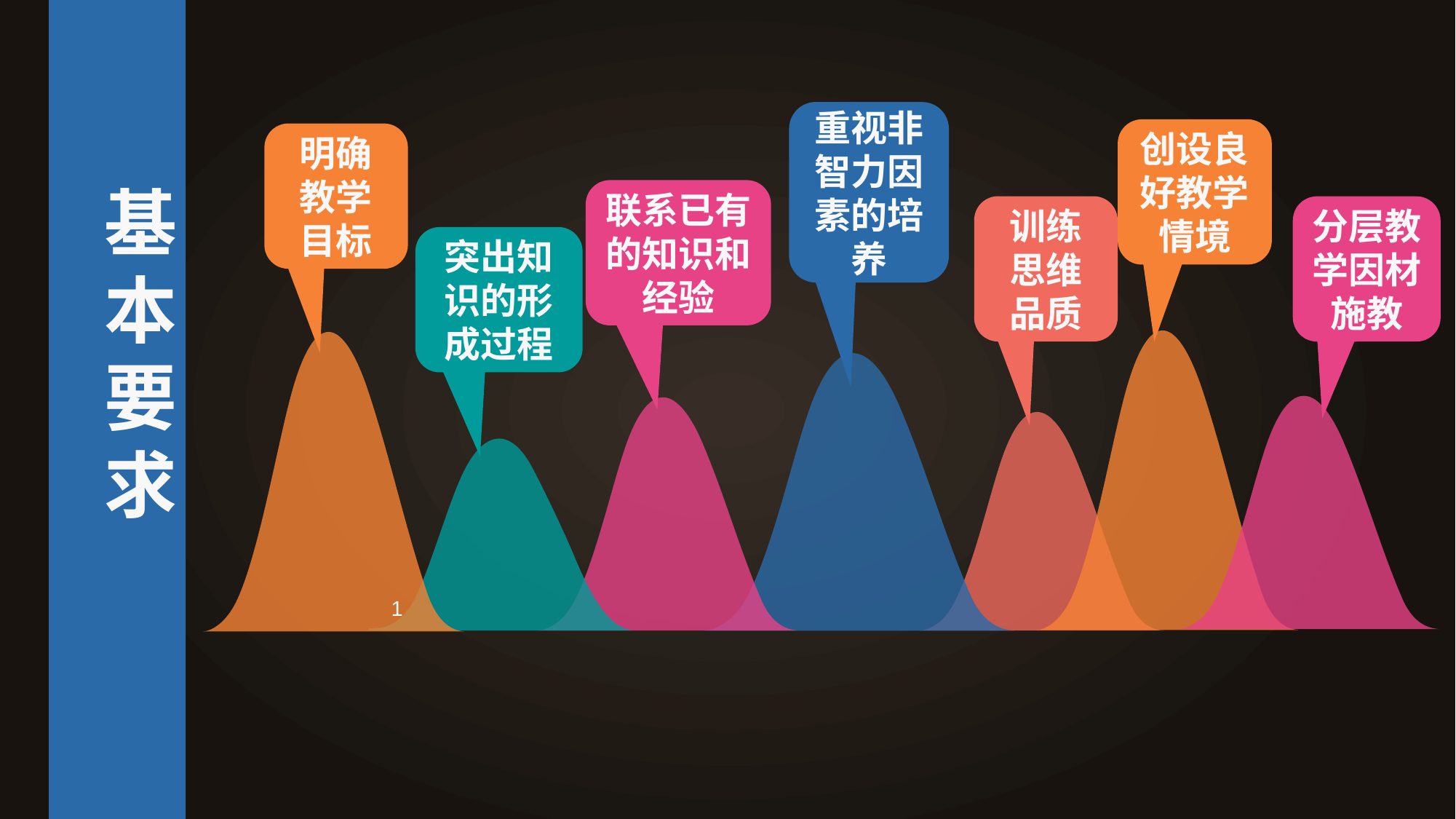

重视非智力因素的培养
创设良好教学情境
明确教学目标
基本要求
联系已有的知识和经验
训练思维品质
分层教学因材施教
突出知识的形成过程

1